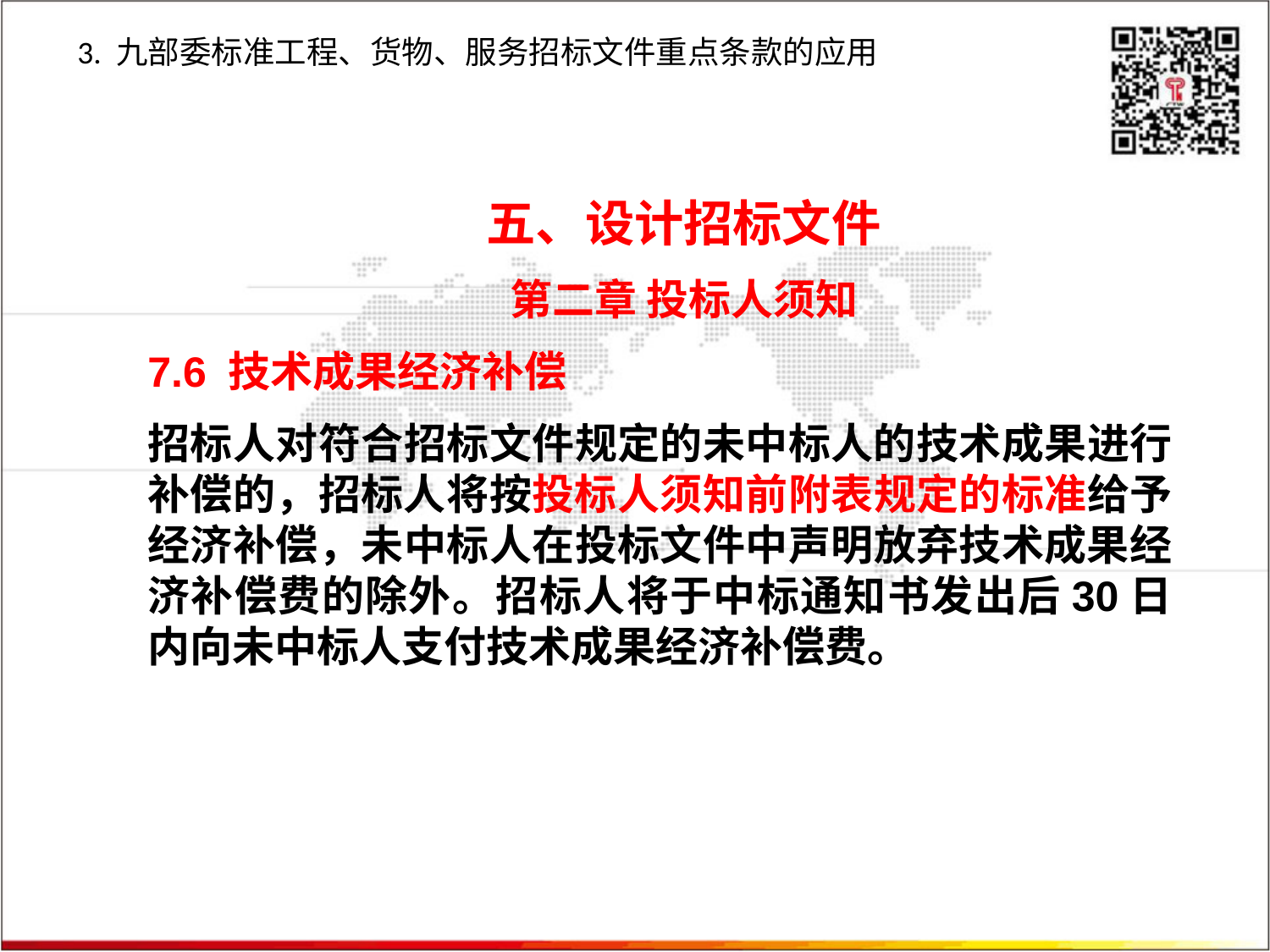

3. 九部委标准工程、货物、服务招标文件重点条款的应用
五、设计招标文件
第二章 投标人须知
7.6 技术成果经济补偿
招标人对符合招标文件规定的未中标人的技术成果进行补偿的，招标人将按投标人须知前附表规定的标准给予经济补偿，未中标人在投标文件中声明放弃技术成果经济补偿费的除外。招标人将于中标通知书发出后30日内向未中标人支付技术成果经济补偿费。